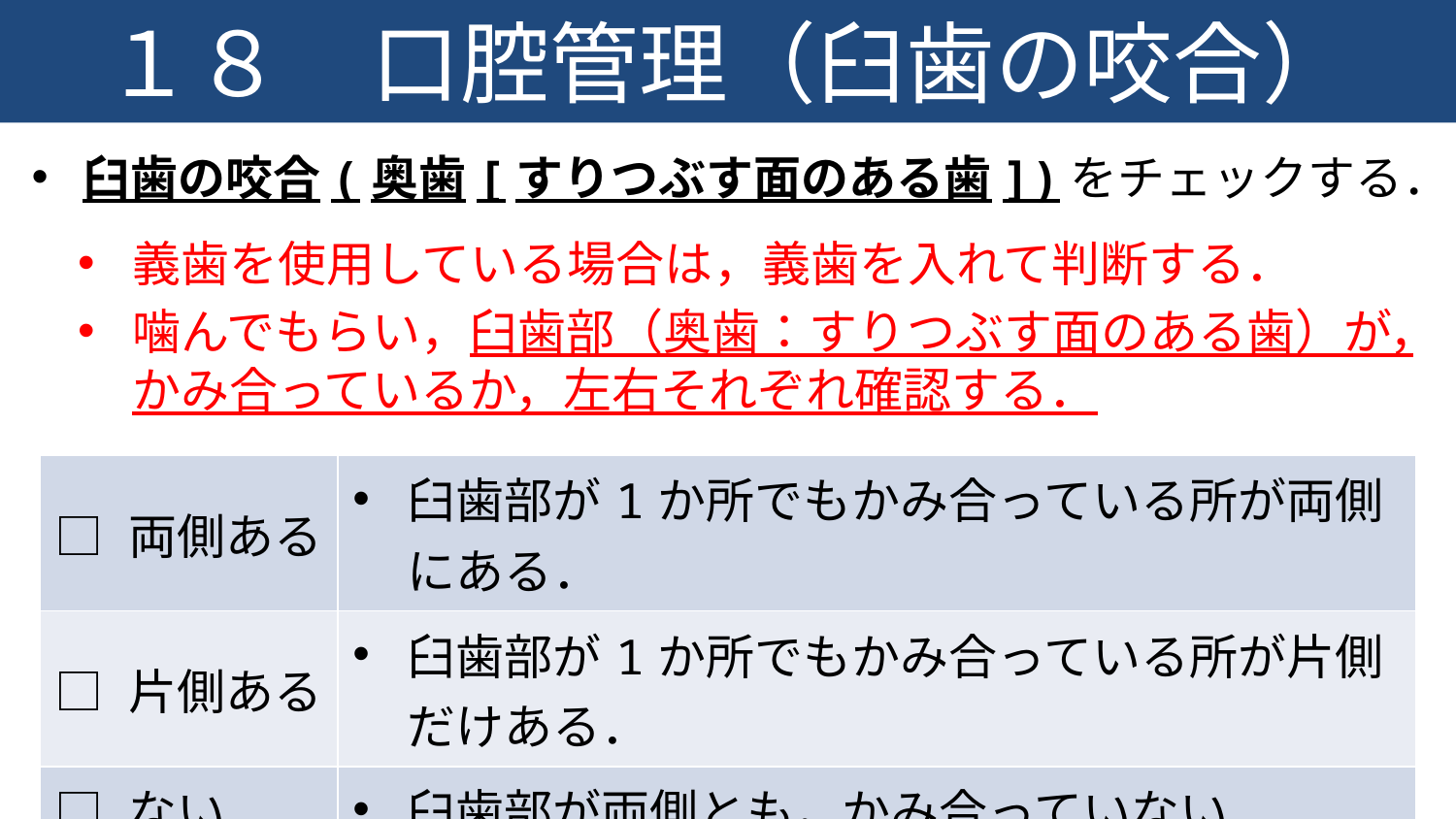

１８　口腔管理（臼歯の咬合）
臼歯の咬合(奥歯[すりつぶす面のある歯])をチェックする．
義歯を使用している場合は，義歯を入れて判断する．
噛んでもらい，臼歯部（奥歯：すりつぶす面のある歯）が，かみ合っているか，左右それぞれ確認する．
| □ 両側ある | 臼歯部が1か所でもかみ合っている所が両側にある． |
| --- | --- |
| □ 片側ある | 臼歯部が1か所でもかみ合っている所が片側だけある． |
| □ ない | 臼歯部が両側とも，かみ合っていない． |